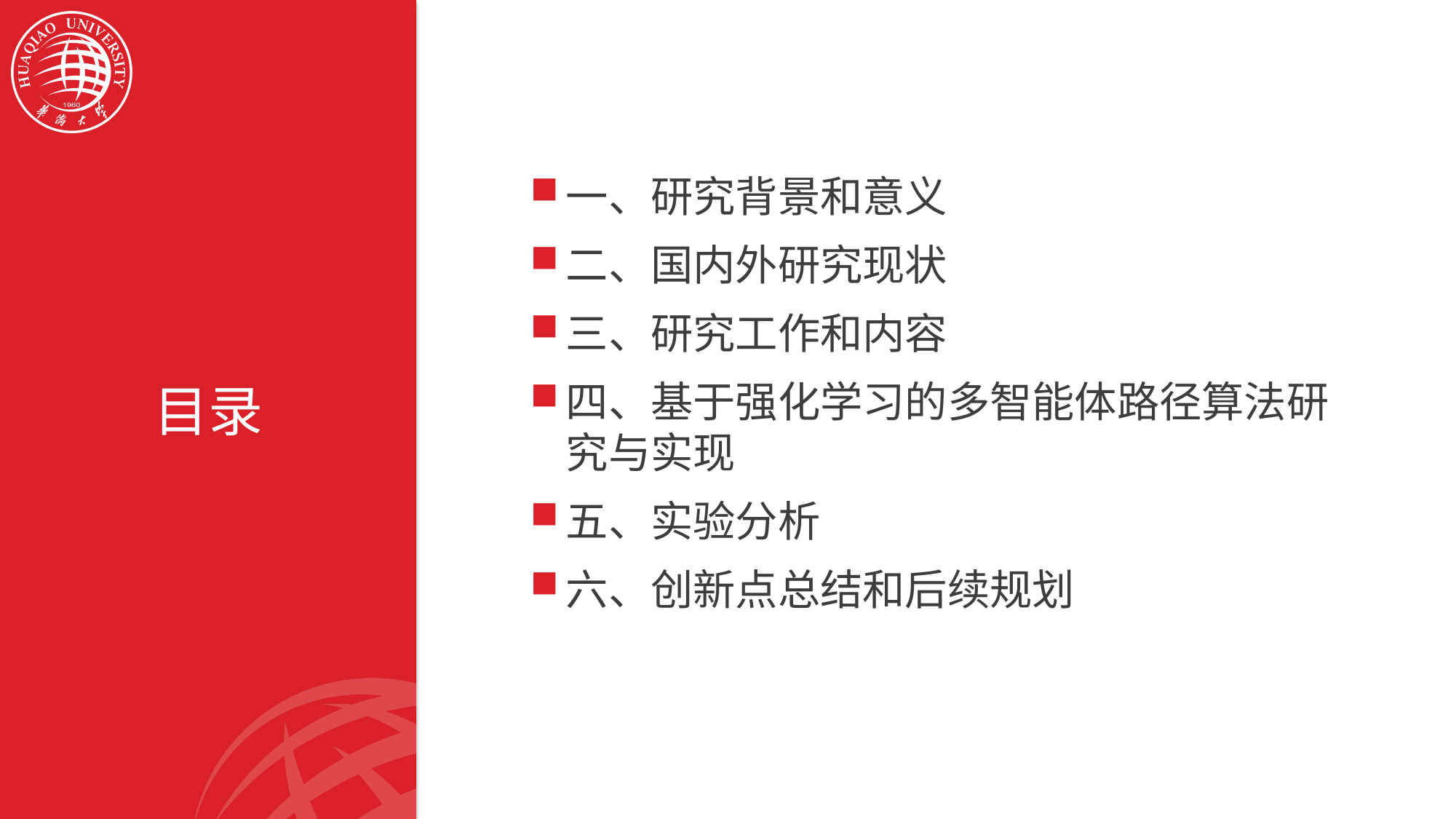

一、研究背景和意义
二、国内外研究现状
三、研究工作和内容
四、基于强化学习的多智能体路径算法研究与实现
五、实验分析
六、创新点总结和后续规划
# 目录